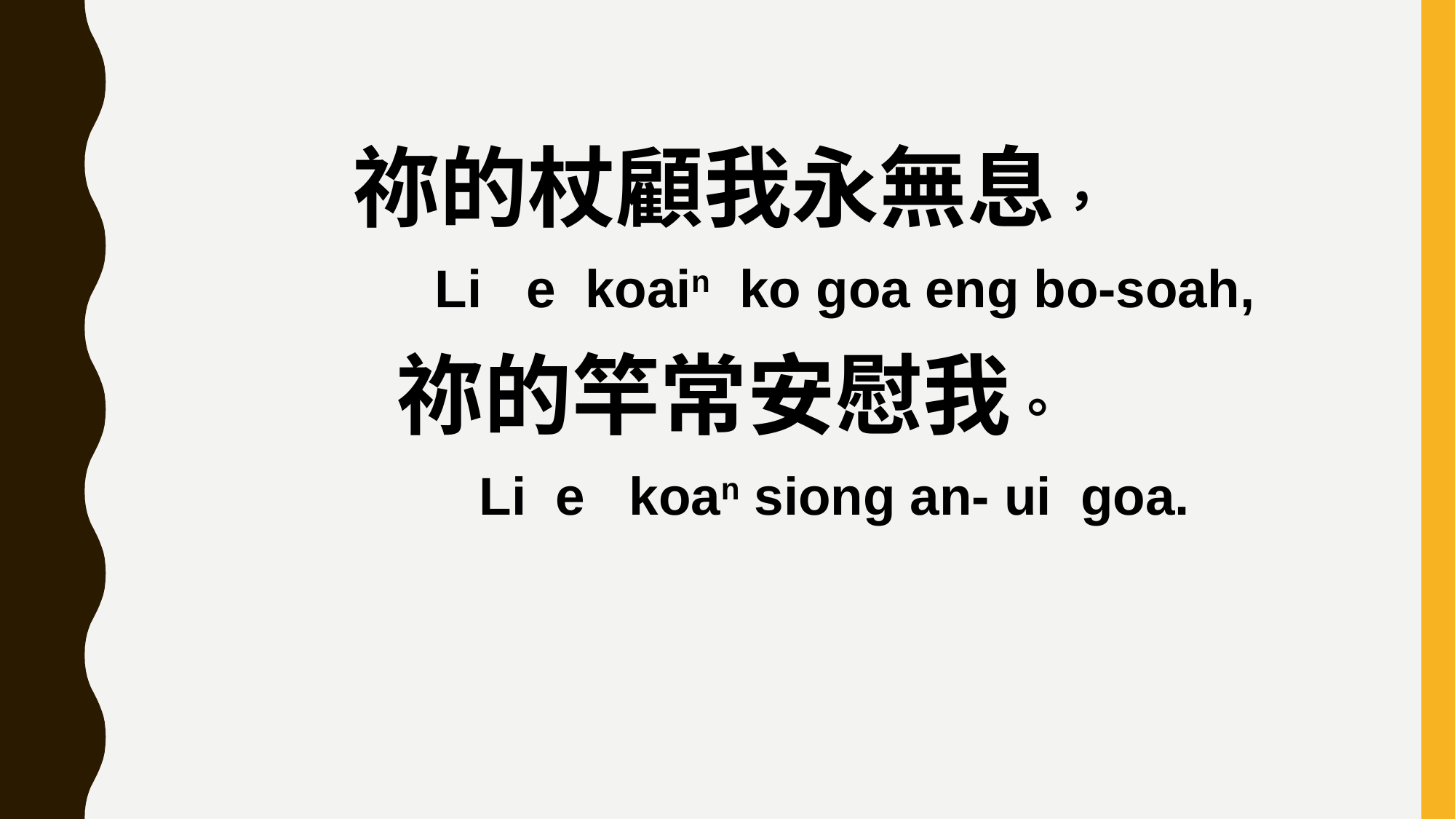

祢的杖顧我永無息，
                 Li   e  koain  ko goa eng bo-soah,
祢的竿常安慰我。
                    Li  e   koan siong an- ui  goa.